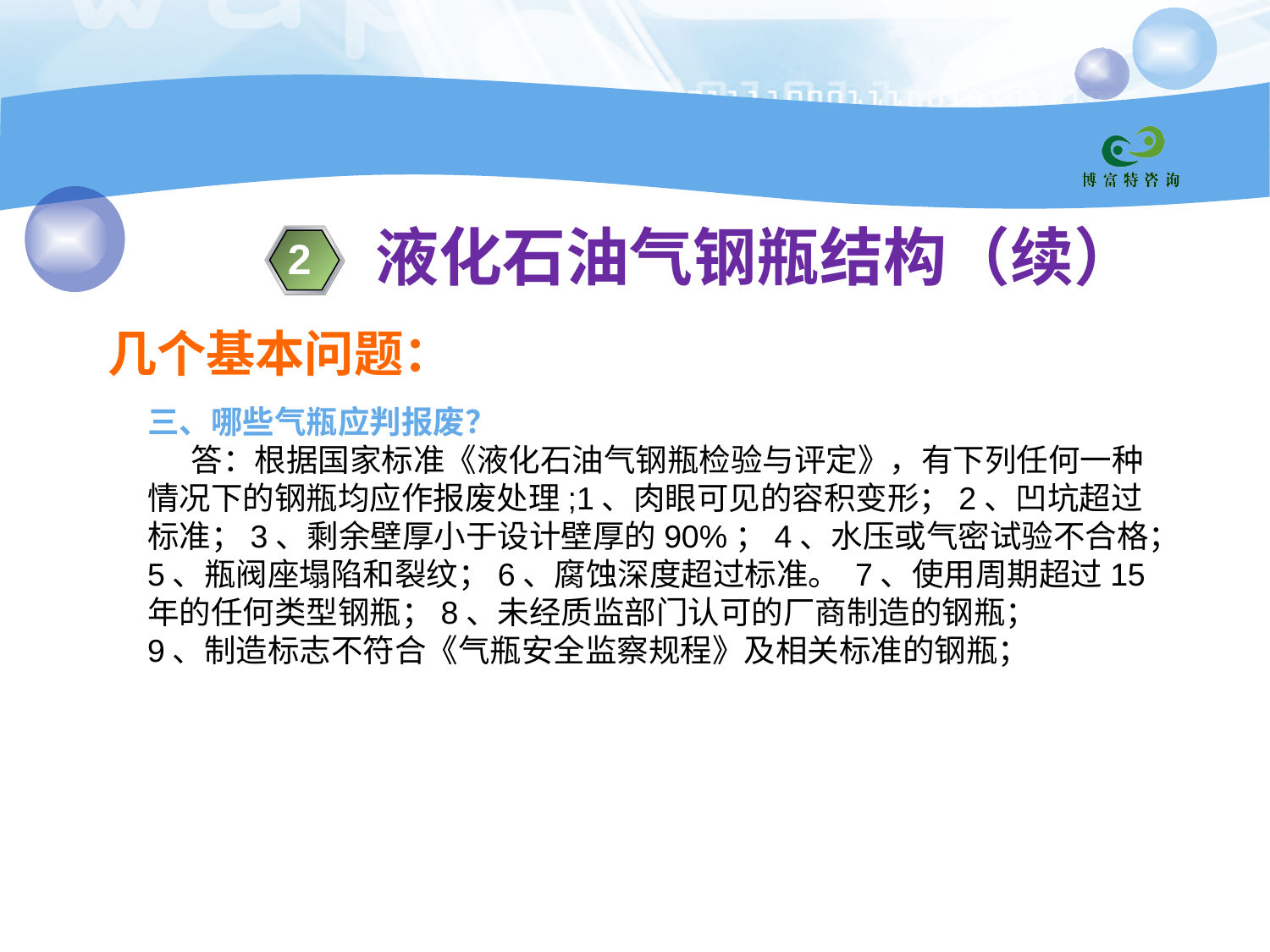

液化石油气钢瓶结构（续）

2
几个基本问题：
三、哪些气瓶应判报废？
     答：根据国家标准《液化石油气钢瓶检验与评定》，有下列任何一种情况下的钢瓶均应作报废处理;1、肉眼可见的容积变形；2、凹坑超过标准；3、剩余壁厚小于设计壁厚的90%；4、水压或气密试验不合格；5、瓶阀座塌陷和裂纹；6、腐蚀深度超过标准。 7、使用周期超过15年的任何类型钢瓶；8、未经质监部门认可的厂商制造的钢瓶；
9、制造标志不符合《气瓶安全监察规程》及相关标准的钢瓶；